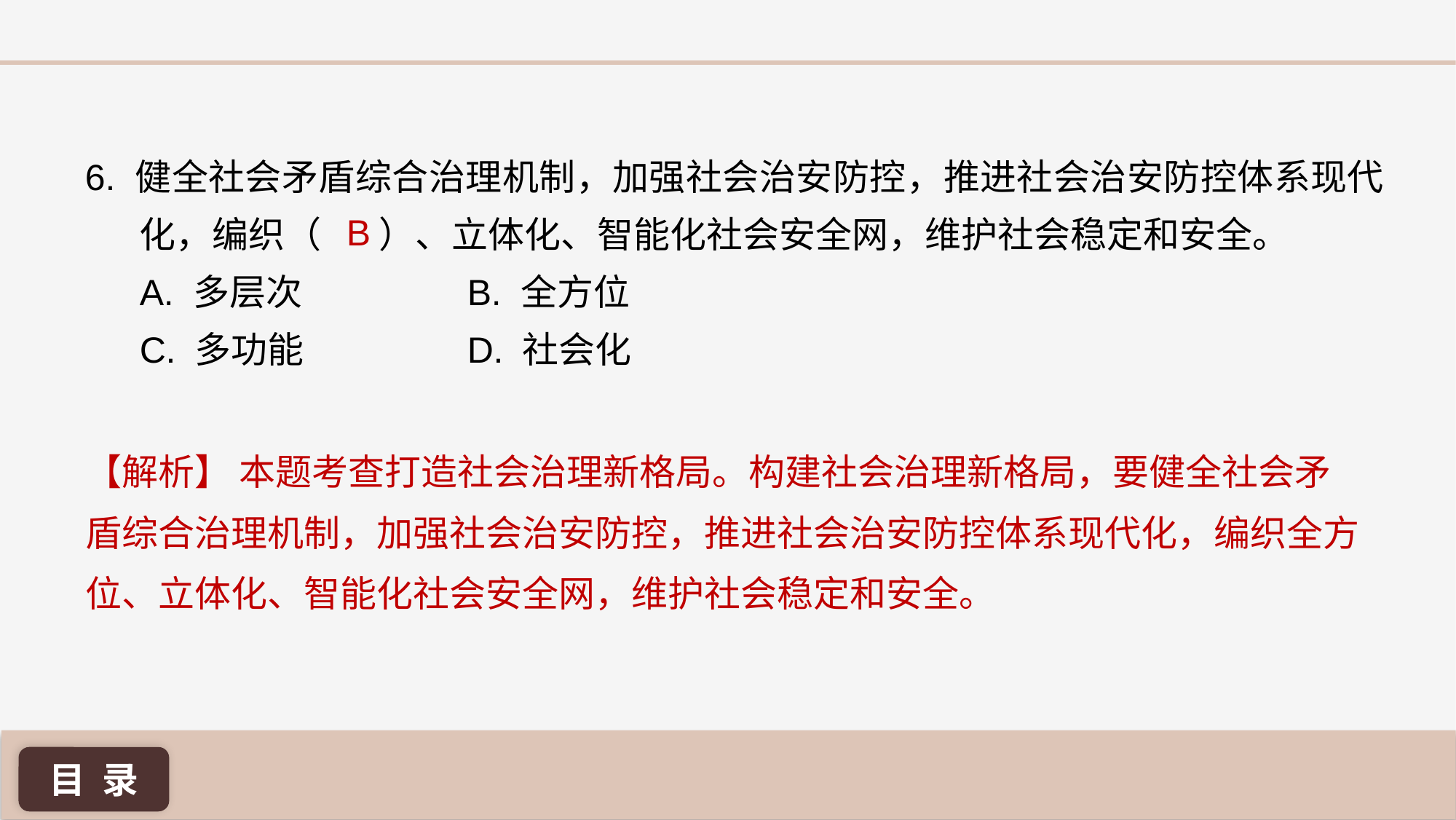

6. 健全社会矛盾综合治理机制，加强社会治安防控，推进社会治安防控体系现代化，编织（       ）、立体化、智能化社会安全网，维护社会稳定和安全。
A. 多层次 		B. 全方位
C. 多功能 		D. 社会化
B
【解析】 本题考查打造社会治理新格局。构建社会治理新格局，要健全社会矛盾综合治理机制，加强社会治安防控，推进社会治安防控体系现代化，编织全方位、立体化、智能化社会安全网，维护社会稳定和安全。